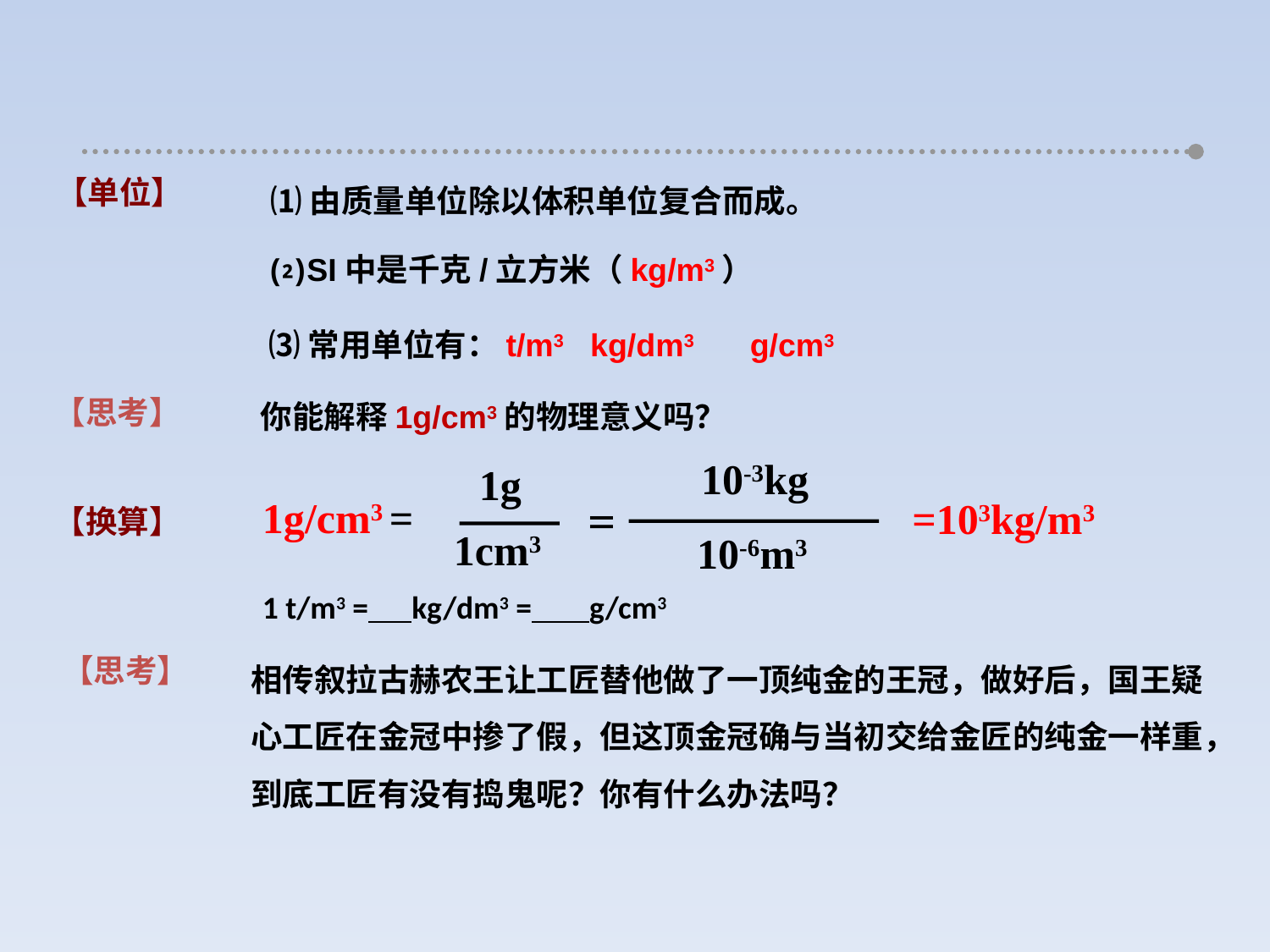

【单位】
⑴由质量单位除以体积单位复合而成。
⑵SI中是千克/立方米（kg/m3）
⑶常用单位有：t/m3   kg/dm3 　g/cm3
【思考】
你能解释1g/cm3的物理意义吗？
10-3kg
1g
1cm3

1g/cm3 =
=103kg/m3
=

【换算】
10-6m3
1 t/m3 =      kg/dm3 =        g/cm3
相传叙拉古赫农王让工匠替他做了一顶纯金的王冠，做好后，国王疑心工匠在金冠中掺了假，但这顶金冠确与当初交给金匠的纯金一样重，到底工匠有没有捣鬼呢？你有什么办法吗？
【思考】